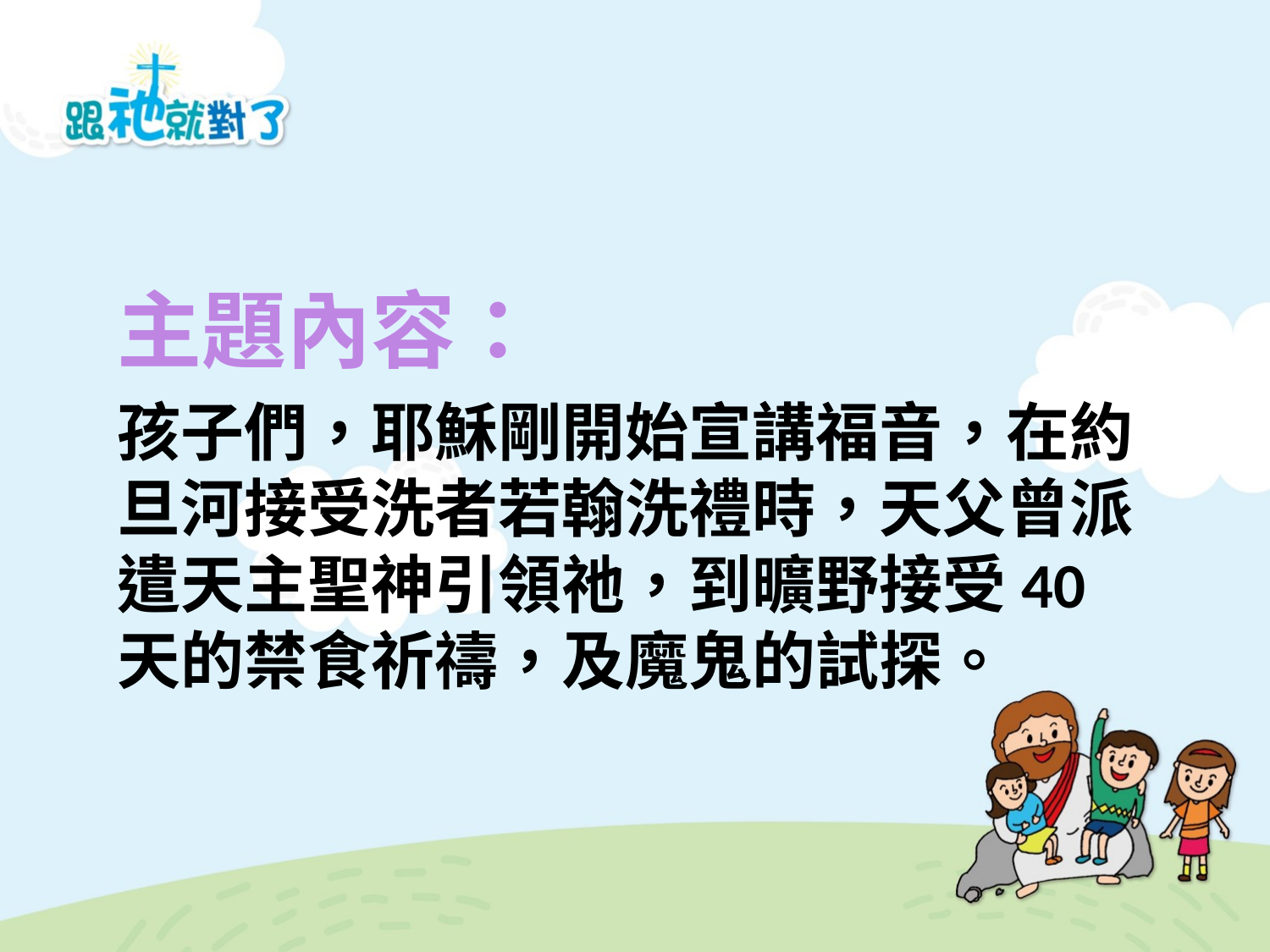

主題內容：
孩子們，耶穌剛開始宣講福音，在約旦河接受洗者若翰洗禮時，天父曾派遣天主聖神引領祂，到曠野接受40天的禁食祈禱，及魔鬼的試探。